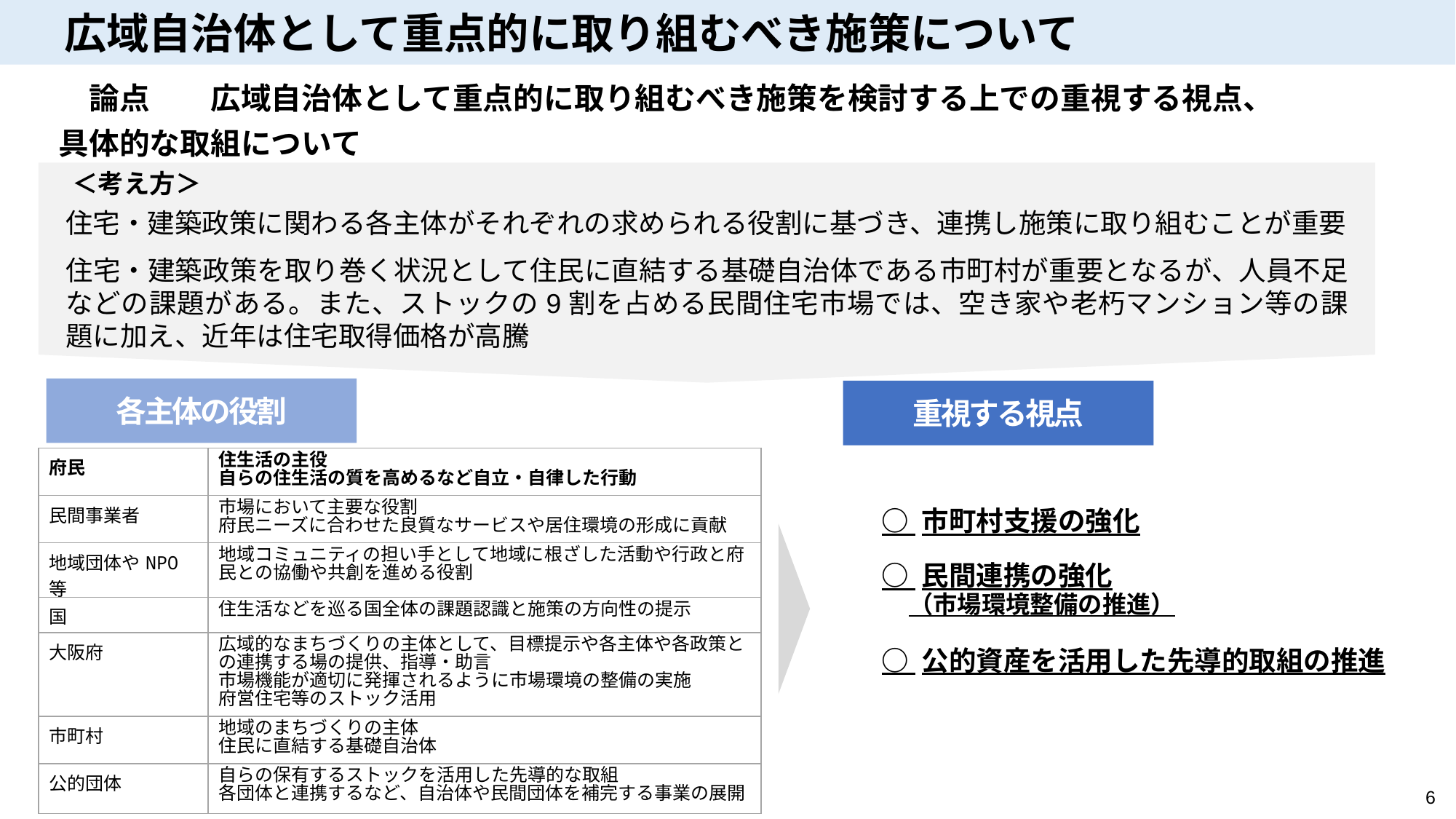

広域自治体として重点的に取り組むべき施策について
　論点　　広域自治体として重点的に取り組むべき施策を検討する上での重視する視点、
具体的な取組について

　＜考え方＞
住宅・建築政策に関わる各主体がそれぞれの求められる役割に基づき、連携し施策に取り組むことが重要
住宅・建築政策を取り巻く状況として住民に直結する基礎自治体である市町村が重要となるが、人員不足などの課題がある。また、ストックの9割を占める民間住宅市場では、空き家や老朽マンション等の課題に加え、近年は住宅取得価格が高騰
各主体の役割
重視する視点
| 府民 | 住生活の主役 自らの住生活の質を高めるなど自立・自律した行動 |
| --- | --- |
| 民間事業者 | 市場において主要な役割 府民ニーズに合わせた良質なサービスや居住環境の形成に貢献 |
| 地域団体やNPO等 | 地域コミュニティの担い手として地域に根ざした活動や行政と府民との協働や共創を進める役割 |
| 国 | 住生活などを巡る国全体の課題認識と施策の方向性の提示 |
| 大阪府 | 広域的なまちづくりの主体として、目標提示や各主体や各政策との連携する場の提供、指導・助言 市場機能が適切に発揮されるように市場環境の整備の実施 府営住宅等のストック活用 |
| 市町村 | 地域のまちづくりの主体 住民に直結する基礎自治体 |
| 公的団体 | 自らの保有するストックを活用した先導的な取組 各団体と連携するなど、自治体や民間団体を補完する事業の展開 |
○ 市町村支援の強化

○ 民間連携の強化
　（市場環境整備の推進）

○ 公的資産を活用した先導的取組の推進

6